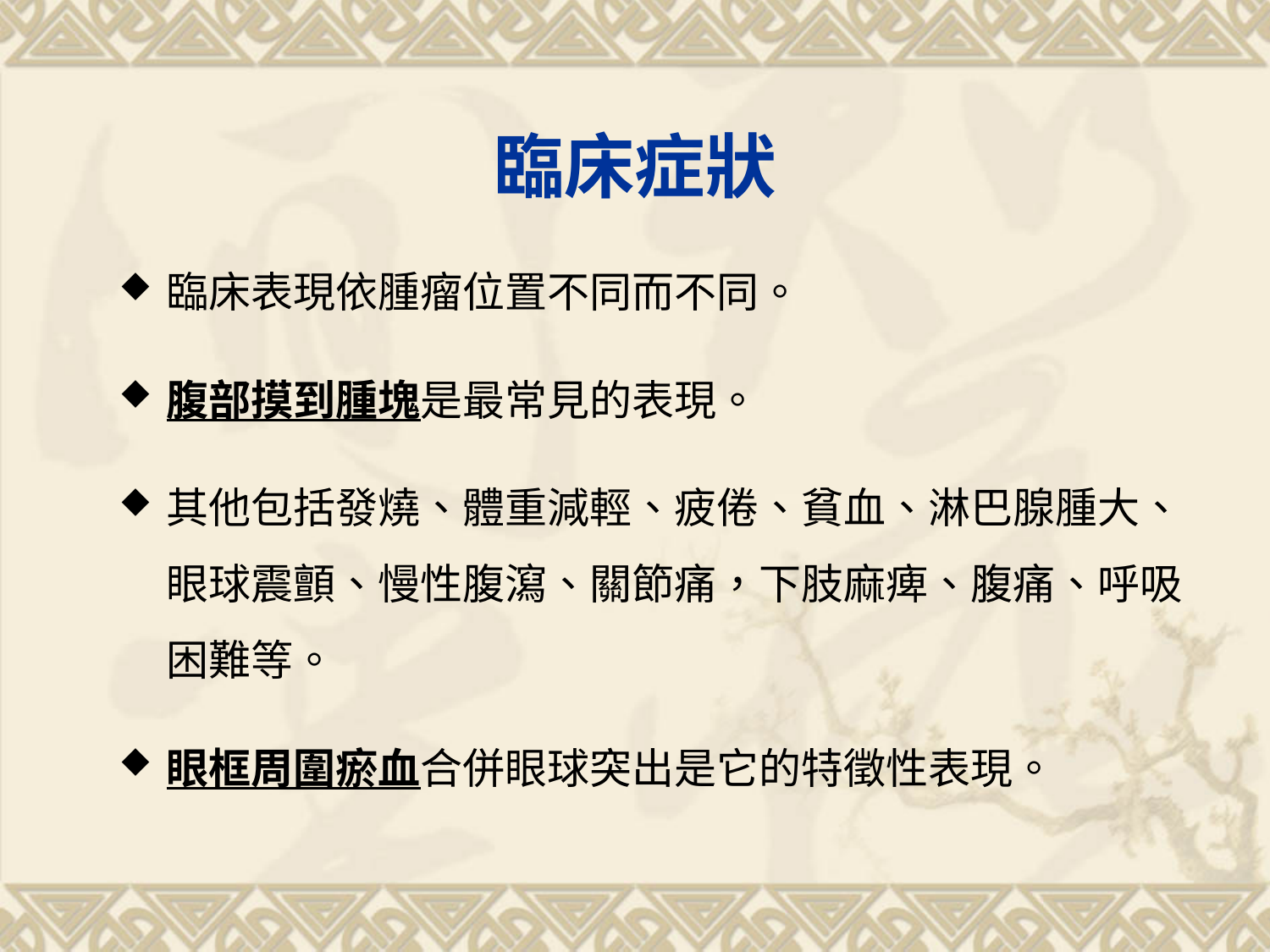

# 臨床症狀
臨床表現依腫瘤位置不同而不同。
腹部摸到腫塊是最常見的表現。
其他包括發燒、體重減輕、疲倦、貧血、淋巴腺腫大、眼球震顫、慢性腹瀉、關節痛，下肢麻痺、腹痛、呼吸困難等。
眼框周圍瘀血合併眼球突出是它的特徵性表現。